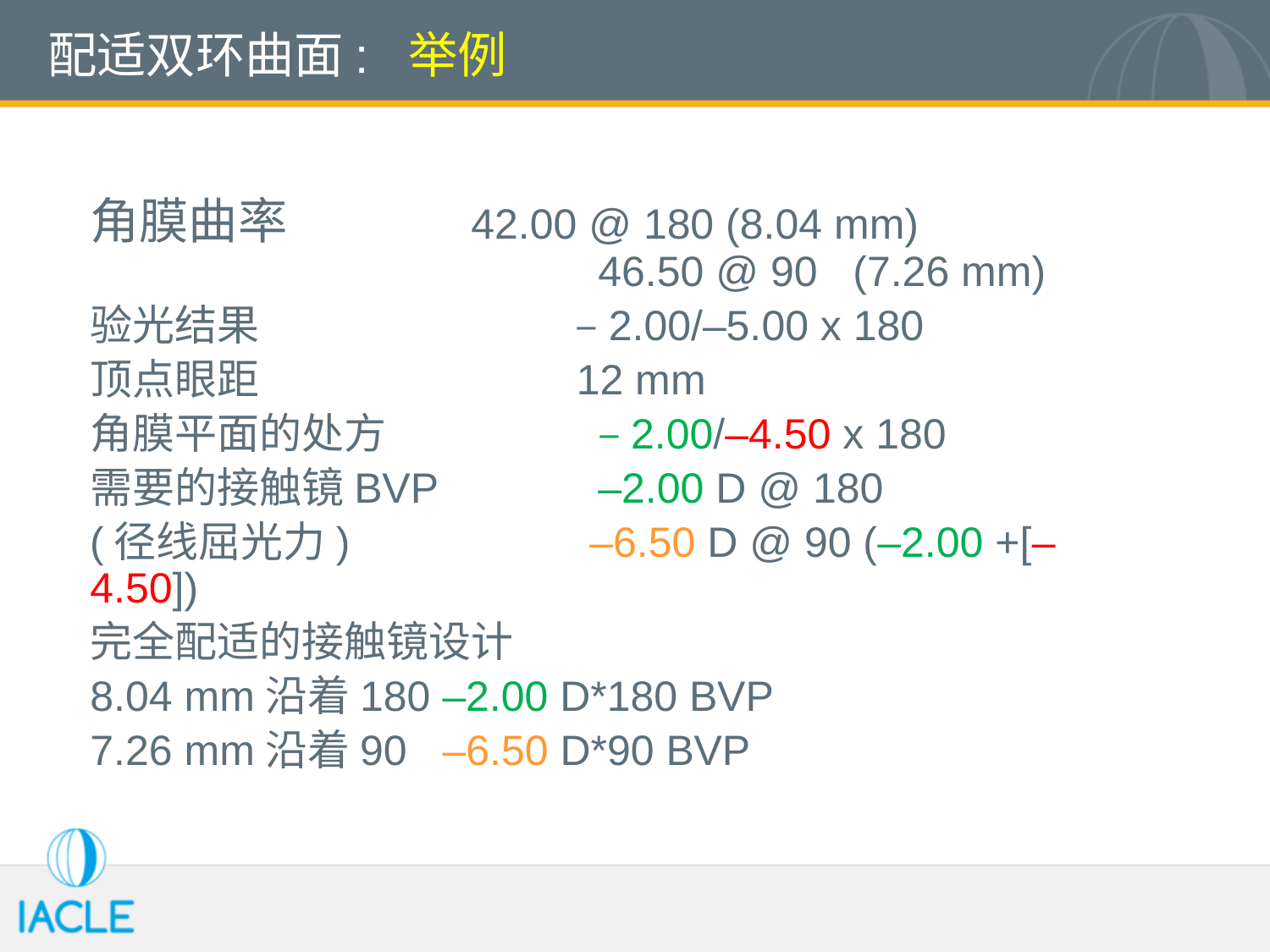

# 配适双环曲面:  举例

	角膜曲率 		42.00 @ 180 (8.04 mm)
				46.50 @ 90   (7.26 mm)
	验光结果		           –2.00/–5.00 x 180
	顶点眼距		          12 mm
	角膜平面的处方		–2.00/–4.50 x 180
	需要的接触镜BVP     	–2.00 D @ 180
    (径线屈光力)	          –6.50 D @ 90 (–2.00 +[–4.50])
	完全配适的接触镜设计
	8.04 mm沿着180 –2.00 D*180 BVP
	7.26 mm沿着90   –6.50 D*90 BVP